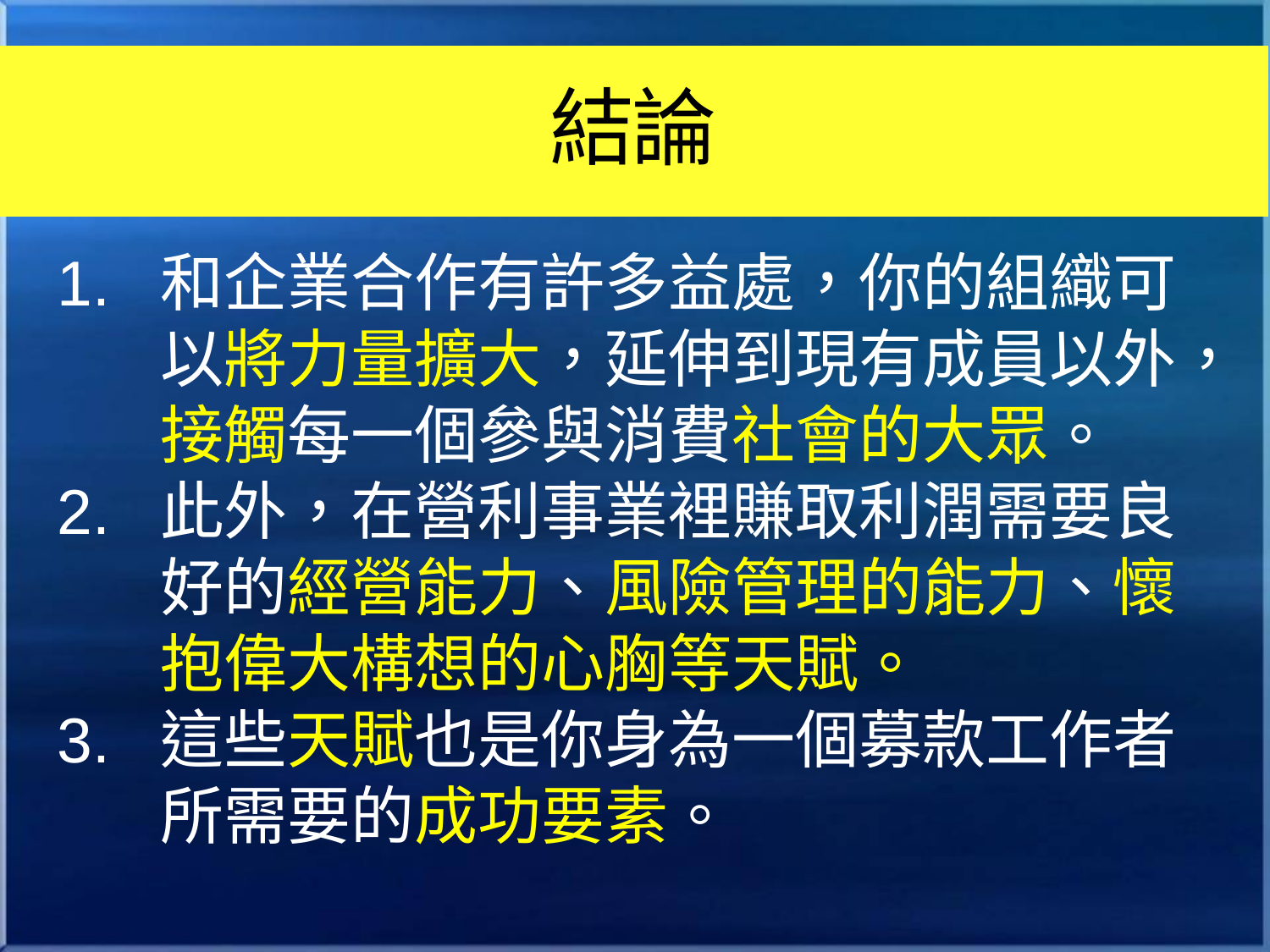

結論
和企業合作有許多益處，你的組織可以將力量擴大，延伸到現有成員以外，接觸每一個參與消費社會的大眾。
此外，在營利事業裡賺取利潤需要良好的經營能力、風險管理的能力、懷抱偉大構想的心胸等天賦。
這些天賦也是你身為一個募款工作者所需要的成功要素。